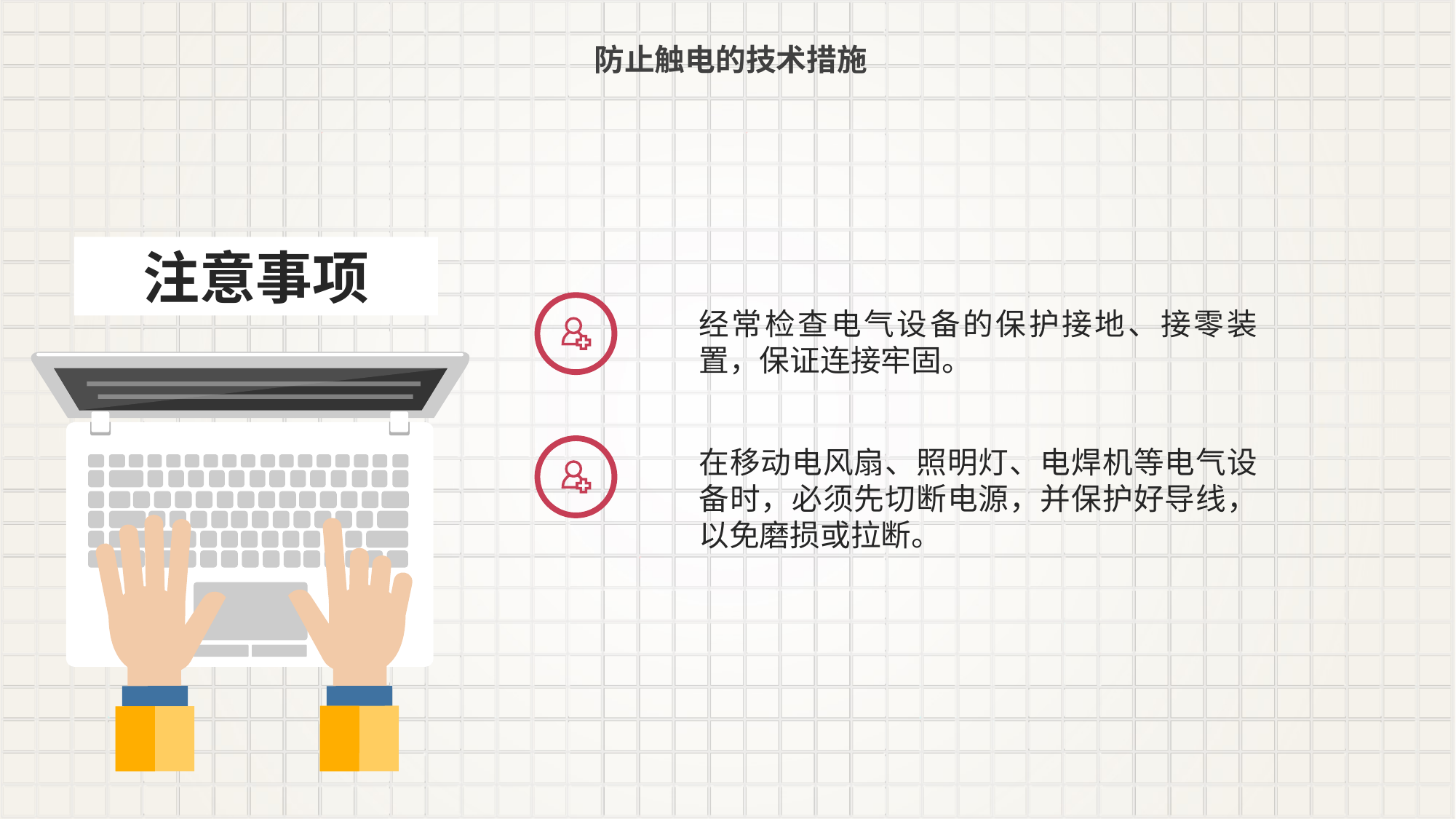

防止触电的技术措施
注意事项

经常检查电气设备的保护接地、接零装置，保证连接牢固。

在移动电风扇、照明灯、电焊机等电气设备时，必须先切断电源，并保护好导线，以免磨损或拉断。